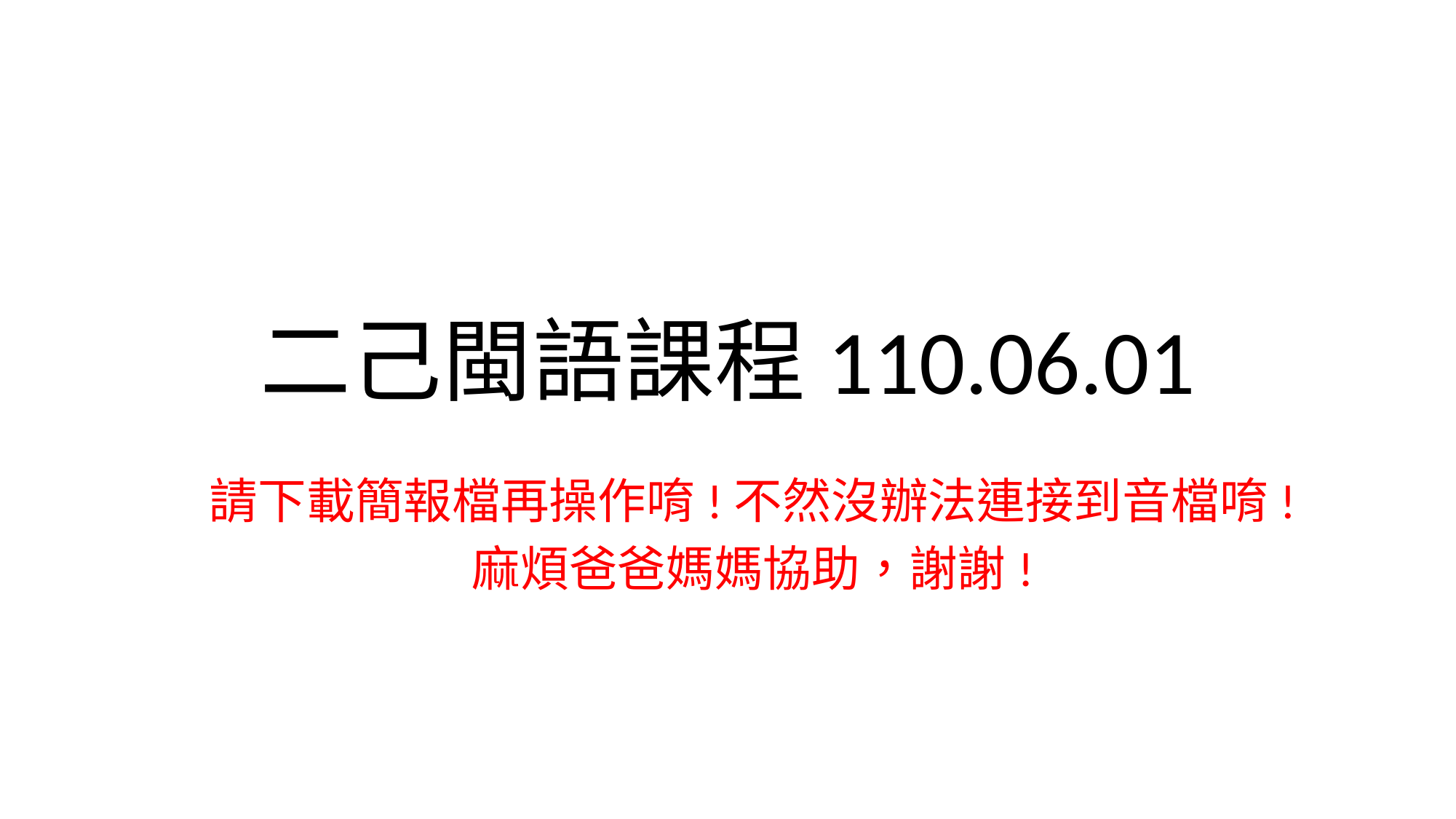

# 二己閩語課程110.06.01
請下載簡報檔再操作唷!不然沒辦法連接到音檔唷!
麻煩爸爸媽媽協助，謝謝!